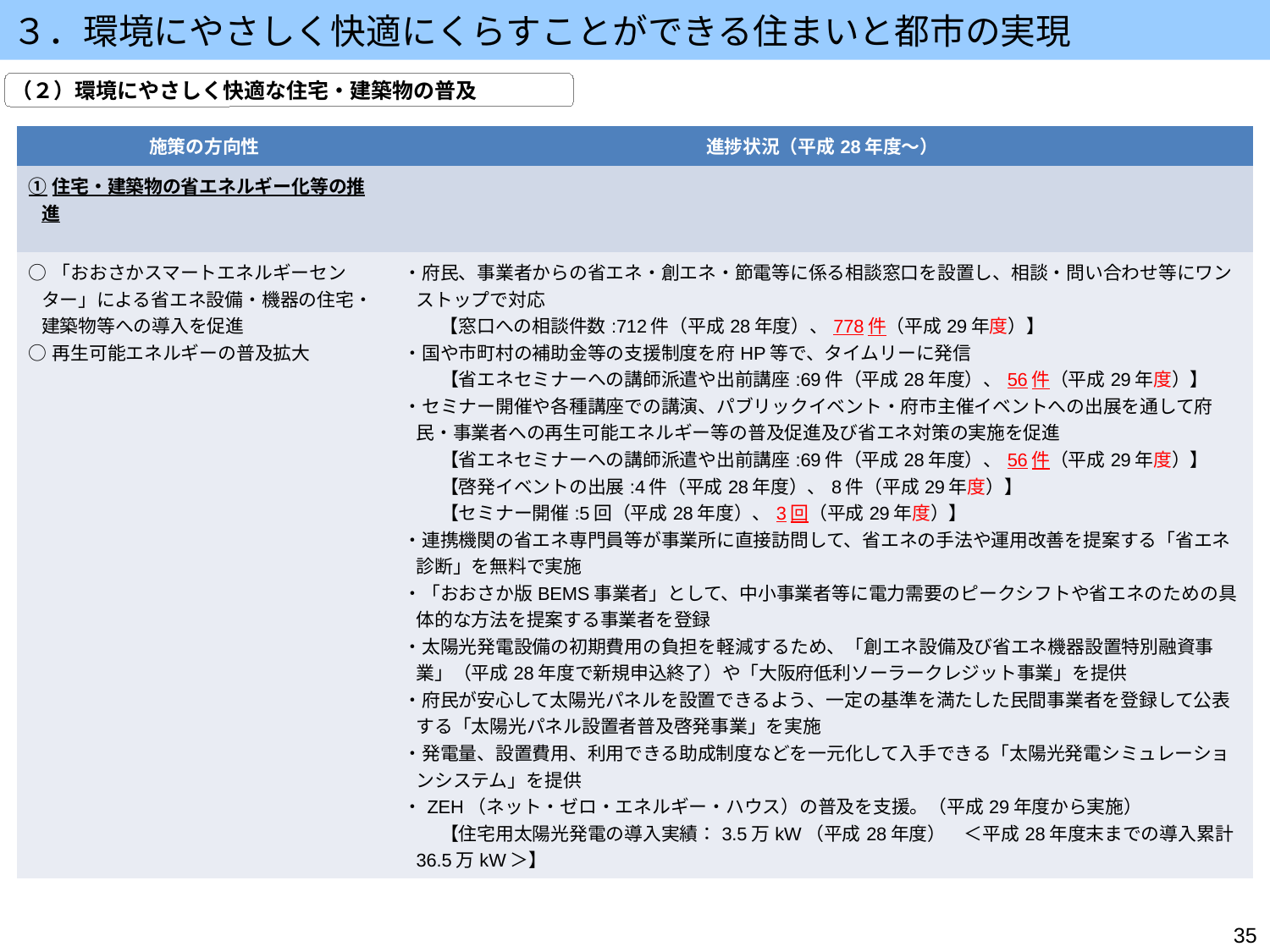

３．環境にやさしく快適にくらすことができる住まいと都市の実現
（２）環境にやさしく快適な住宅・建築物の普及
| 施策の方向性 | 進捗状況（平成28年度～） |
| --- | --- |
| ①住宅・建築物の省エネルギー化等の推進 |  |
| ○「おおさかスマートエネルギーセンター」による省エネ設備・機器の住宅・建築物等への導入を促進 ○再生可能エネルギーの普及拡大 | ・府民、事業者からの省エネ・創エネ・節電等に係る相談窓口を設置し、相談・問い合わせ等にワンストップで対応 　　【窓口への相談件数:712件（平成28年度）、778件（平成29年度）】 ・国や市町村の補助金等の支援制度を府HP等で、タイムリーに発信 　　【省エネセミナーへの講師派遣や出前講座:69件（平成28年度）、56件（平成29年度）】 ・セミナー開催や各種講座での講演、パブリックイベント・府市主催イベントへの出展を通して府民・事業者への再生可能エネルギー等の普及促進及び省エネ対策の実施を促進 　　【省エネセミナーへの講師派遣や出前講座:69件（平成28年度）、56件（平成29年度）】 　　【啓発イベントの出展:4件（平成28年度）、8件（平成29年度）】 　　【セミナー開催:5回（平成28年度）、3回（平成29年度）】 ・連携機関の省エネ専門員等が事業所に直接訪問して、省エネの手法や運用改善を提案する「省エネ診断」を無料で実施 ・「おおさか版BEMS事業者」として、中小事業者等に電力需要のピークシフトや省エネのための具体的な方法を提案する事業者を登録 ・太陽光発電設備の初期費用の負担を軽減するため、「創エネ設備及び省エネ機器設置特別融資事業」（平成28年度で新規申込終了）や「大阪府低利ソーラークレジット事業」を提供 ・府民が安心して太陽光パネルを設置できるよう、一定の基準を満たした民間事業者を登録して公表する「太陽光パネル設置者普及啓発事業」を実施 ・発電量、設置費用、利用できる助成制度などを一元化して入手できる「太陽光発電シミュレーションシステム」を提供 ・ZEH（ネット・ゼロ・エネルギー・ハウス）の普及を支援。（平成29年度から実施） 　　【住宅用太陽光発電の導入実績：3.5万kW（平成28年度）　＜平成28年度末までの導入累計36.5万kW＞】 |
35